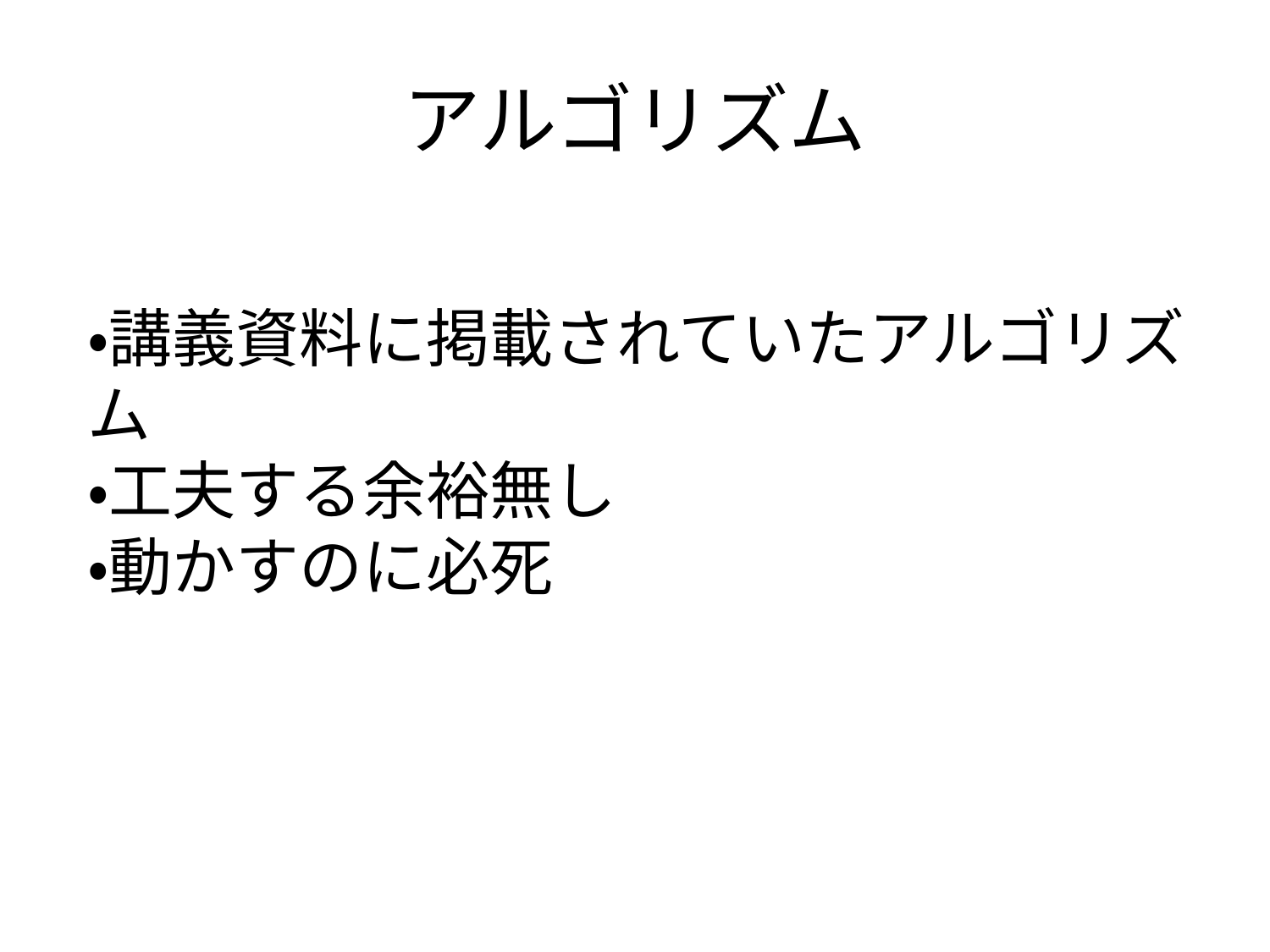

# アルゴリズム

・講義資料に掲載されていたアルゴリズム
・工夫する余裕無し
・動かすのに必死